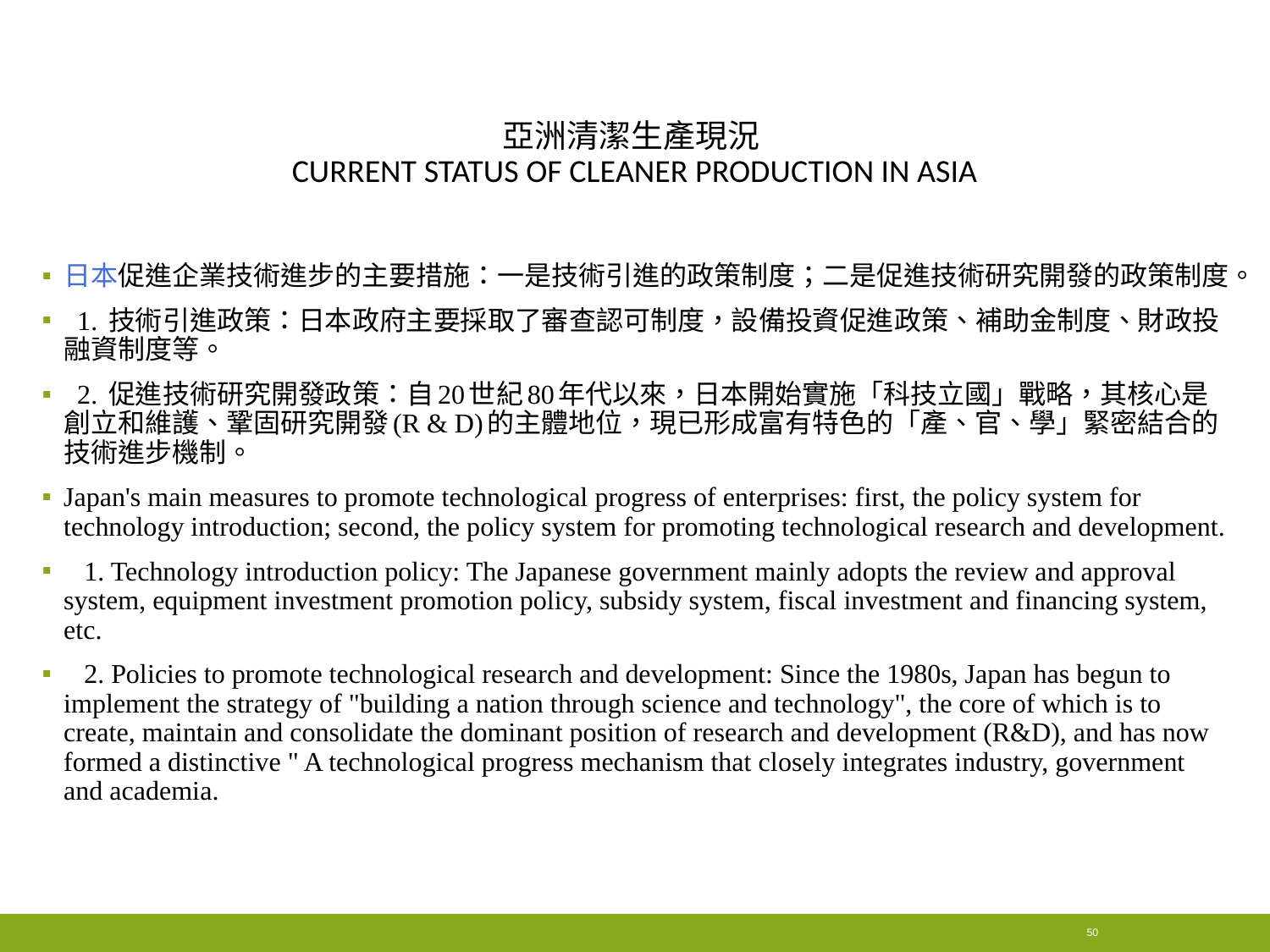

# 亞洲清潔生產現況 Current status of cleaner production in Asia
日本促進企業技術進步的主要措施：一是技術引進的政策制度；二是促進技術研究開發的政策制度。
  1. 技術引進政策：日本政府主要採取了審查認可制度，設備投資促進政策、補助金制度、財政投融資制度等。
  2. 促進技術研究開發政策：自20世紀80年代以來，日本開始實施「科技立國」戰略，其核心是創立和維護、鞏固研究開發(R & D)的主體地位，現已形成富有特色的「產、官、學」緊密結合的技術進步機制。
Japan's main measures to promote technological progress of enterprises: first, the policy system for technology introduction; second, the policy system for promoting technological research and development.
   1. Technology introduction policy: The Japanese government mainly adopts the review and approval system, equipment investment promotion policy, subsidy system, fiscal investment and financing system, etc.
   2. Policies to promote technological research and development: Since the 1980s, Japan has begun to implement the strategy of "building a nation through science and technology", the core of which is to create, maintain and consolidate the dominant position of research and development (R&D), and has now formed a distinctive " A technological progress mechanism that closely integrates industry, government and academia.
50